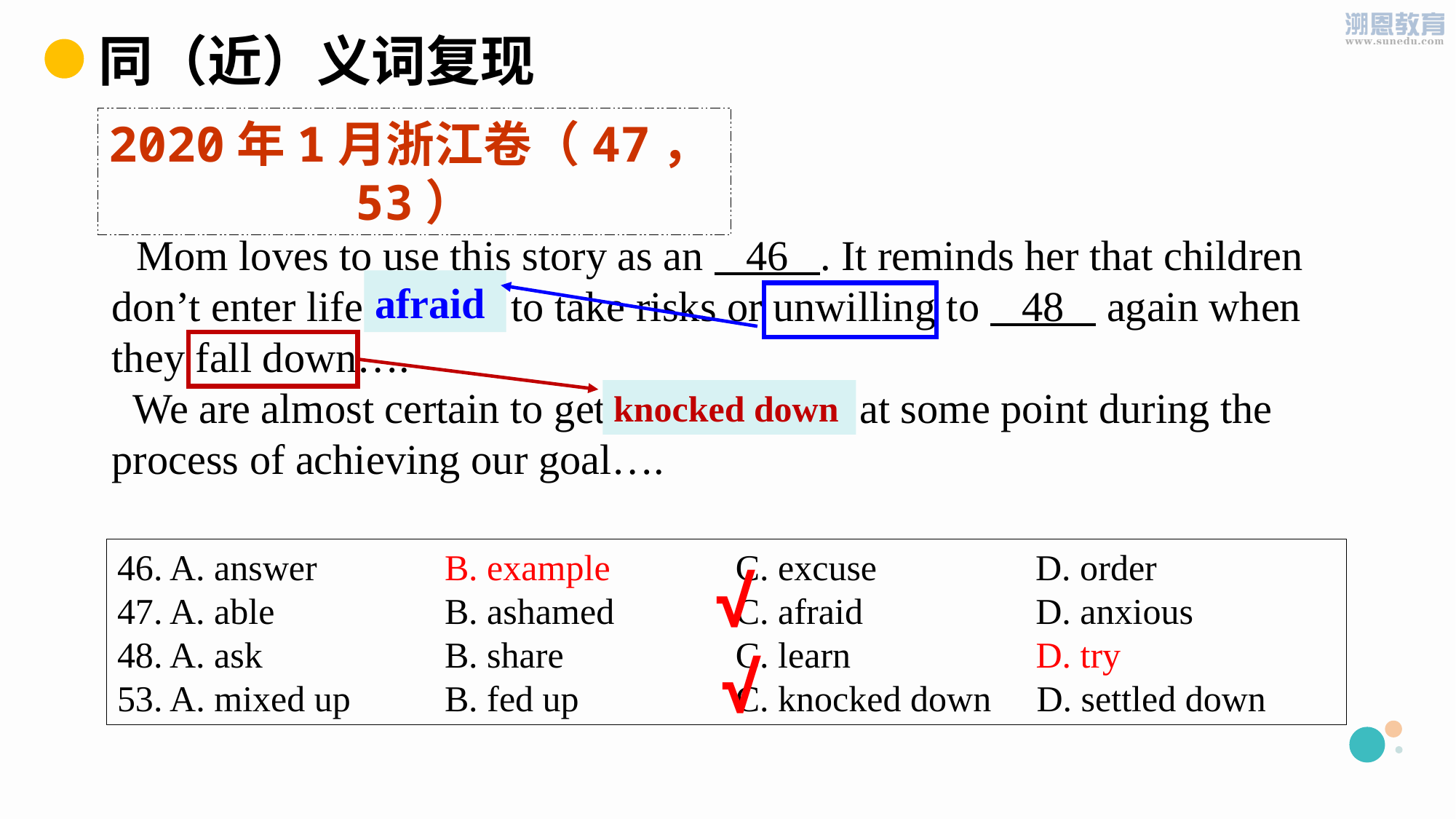

同（近）义词复现

2020年1月浙江卷（47，53）
    Mom loves to use this story as an    46   . It reminds her that children don’t enter life     47     to take risks or unwilling to    48    again when they fall down….
  We are almost certain to get          53          at some point during the process of achieving our goal….

afraid

knocked down
46. A. answer	            B. example	        C. excuse	                 D. order
47. A. able		B. ashamed	        C. afraid		     D. anxious
48. A. ask		B. share	        C. learn		     D. try
53. A. mixed up	B. fed up 	        C. knocked down     D. settled down

√
√
PPT模板下载：www.1ppt.com/moban/     行业PPT模板：www.1ppt.com/hangye/
节日PPT模板：www.1ppt.com/jieri/           PPT素材下载：www.1ppt.com/sucai/
PPT背景图片：www.1ppt.com/beijing/      PPT图表下载：www.1ppt.com/tubiao/
优秀PPT下载：www.1ppt.com/xiazai/        PPT教程： www.1ppt.com/powerpoint/
Word教程： www.1ppt.com/word/              Excel教程：www.1ppt.com/excel/
资料下载：www.1ppt.com/ziliao/                PPT课件下载：www.1ppt.com/kejian/
范文下载：www.1ppt.com/fanwen/             试卷下载：www.1ppt.com/shiti/
教案下载：www.1ppt.com/jiaoan/
字体下载：www.1ppt.com/ziti/